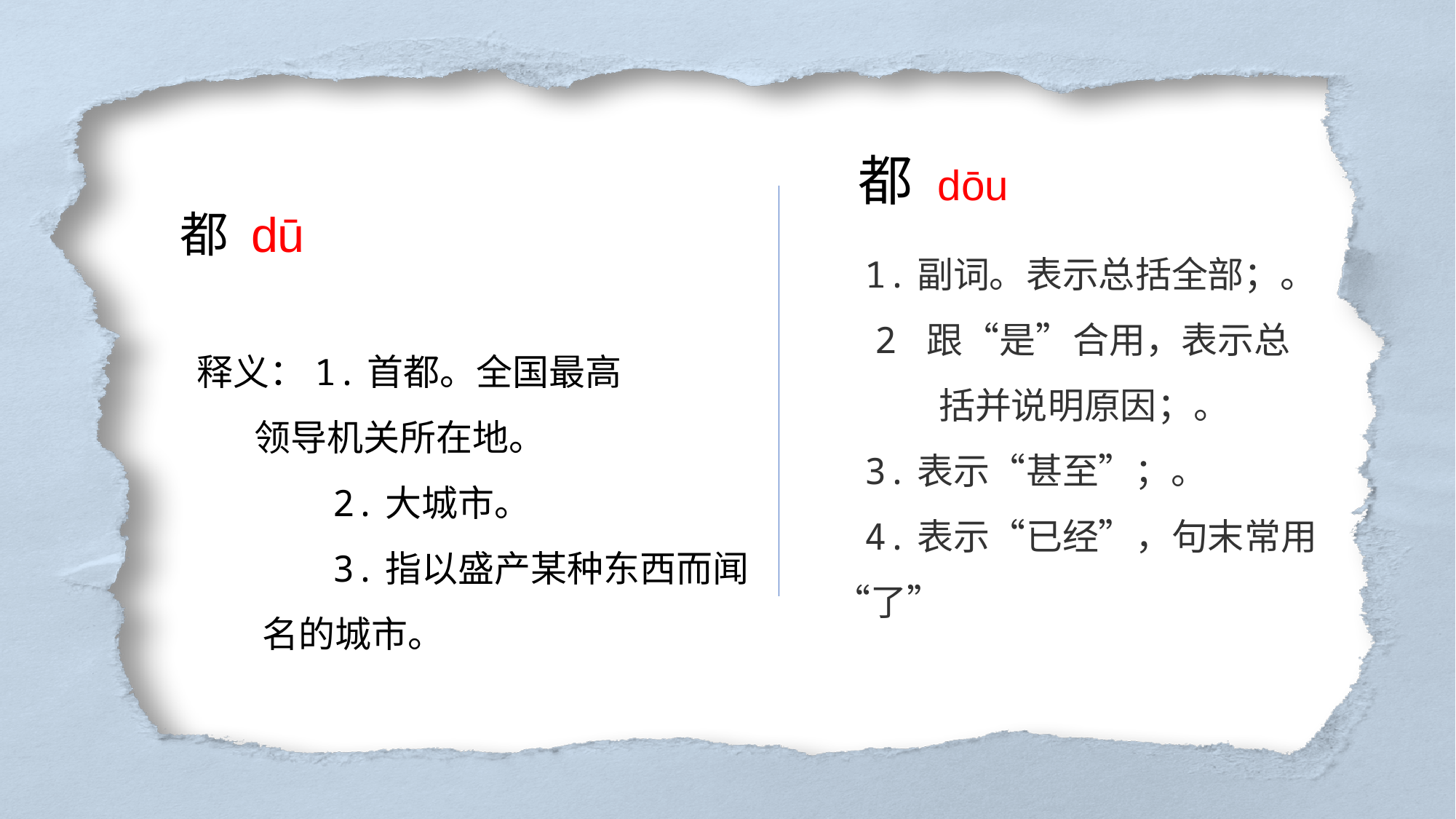

都 dōu
都 dū

 释义：1.首都。全国最高
        领导机关所在地。
       2.大城市。
       3.指以盛产某种东西而闻
         名的城市。

1.副词。表示总括全部；。
 2 跟“是”合用，表示总
        括并说明原因；。
3.表示“甚至”；。
4.表示“已经”，句末常用“了”